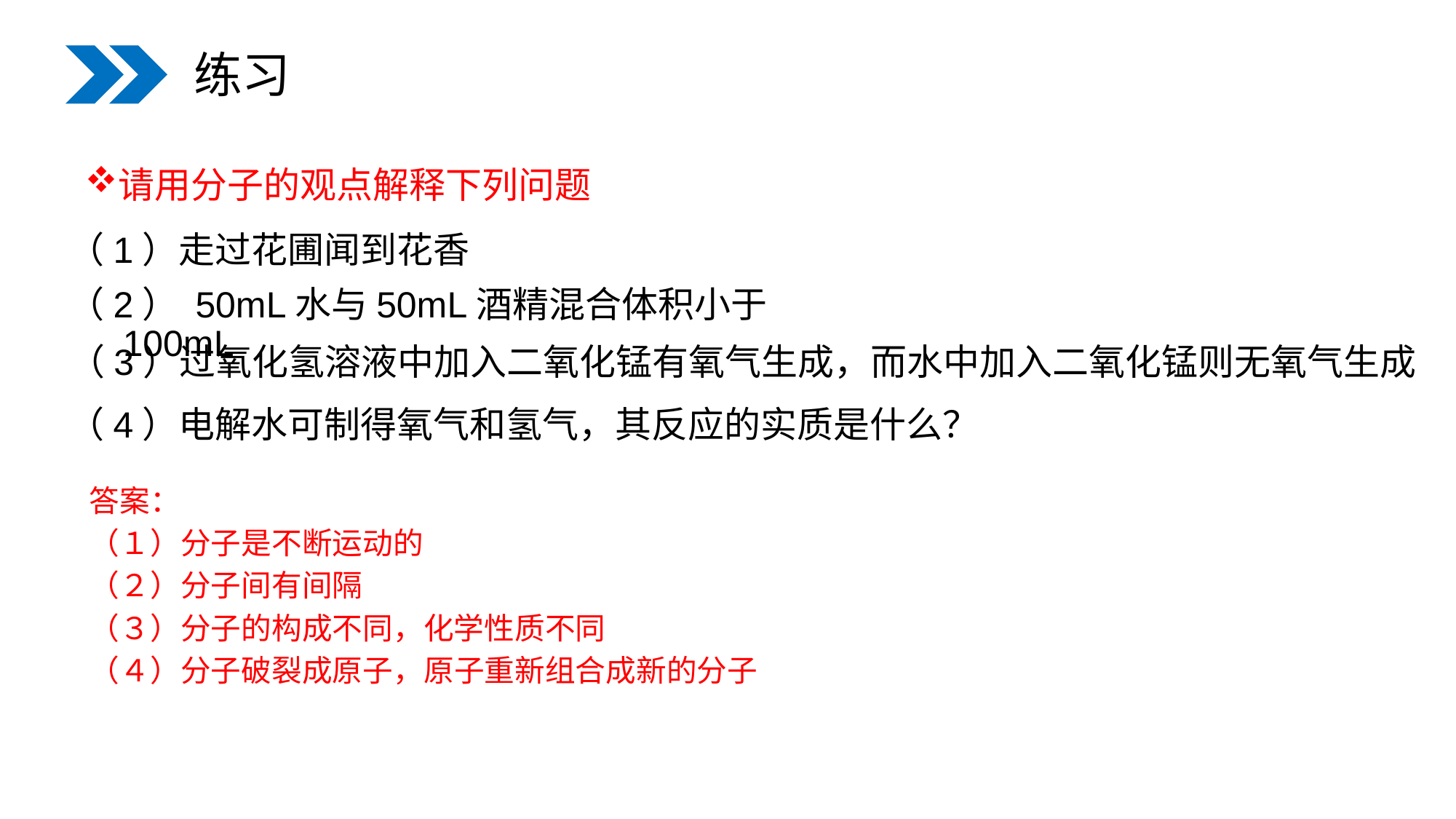

练习
请用分子的观点解释下列问题

（1）走过花圃闻到花香

（2） 50mL水与50mL酒精混合体积小于100mL

（3）过氧化氢溶液中加入二氧化锰有氧气生成，而水中加入二氧化锰则无氧气生成

（4）电解水可制得氧气和氢气，其反应的实质是什么？

答案：
（１）分子是不断运动的
（２）分子间有间隔
（３）分子的构成不同，化学性质不同
（４）分子破裂成原子，原子重新组合成新的分子